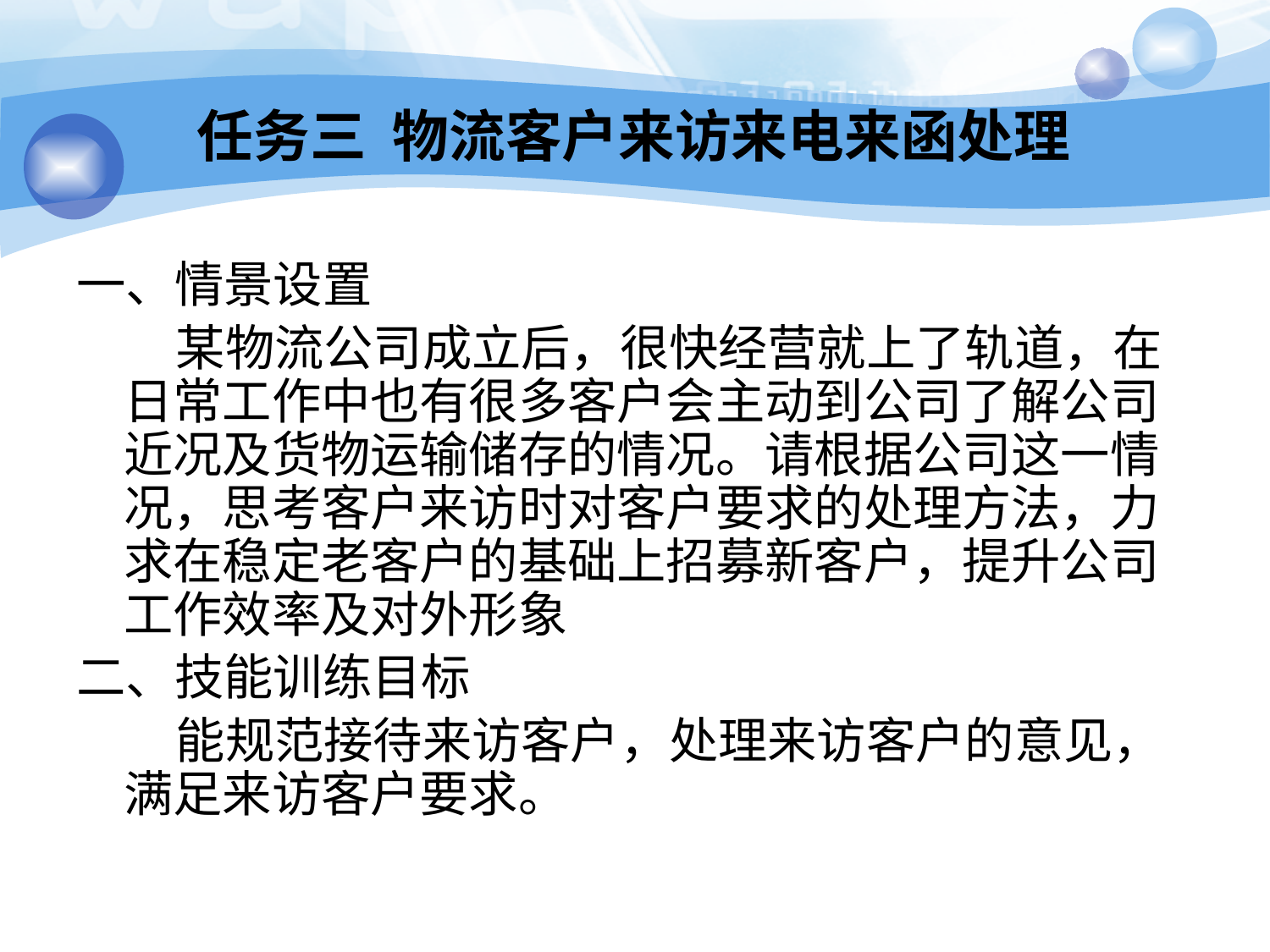

# 任务三  物流客户来访来电来函处理
一、情景设置
        某物流公司成立后，很快经营就上了轨道，在日常工作中也有很多客户会主动到公司了解公司近况及货物运输储存的情况。请根据公司这一情况，思考客户来访时对客户要求的处理方法，力求在稳定老客户的基础上招募新客户，提升公司工作效率及对外形象
二、技能训练目标
        能规范接待来访客户，处理来访客户的意见，满足来访客户要求。